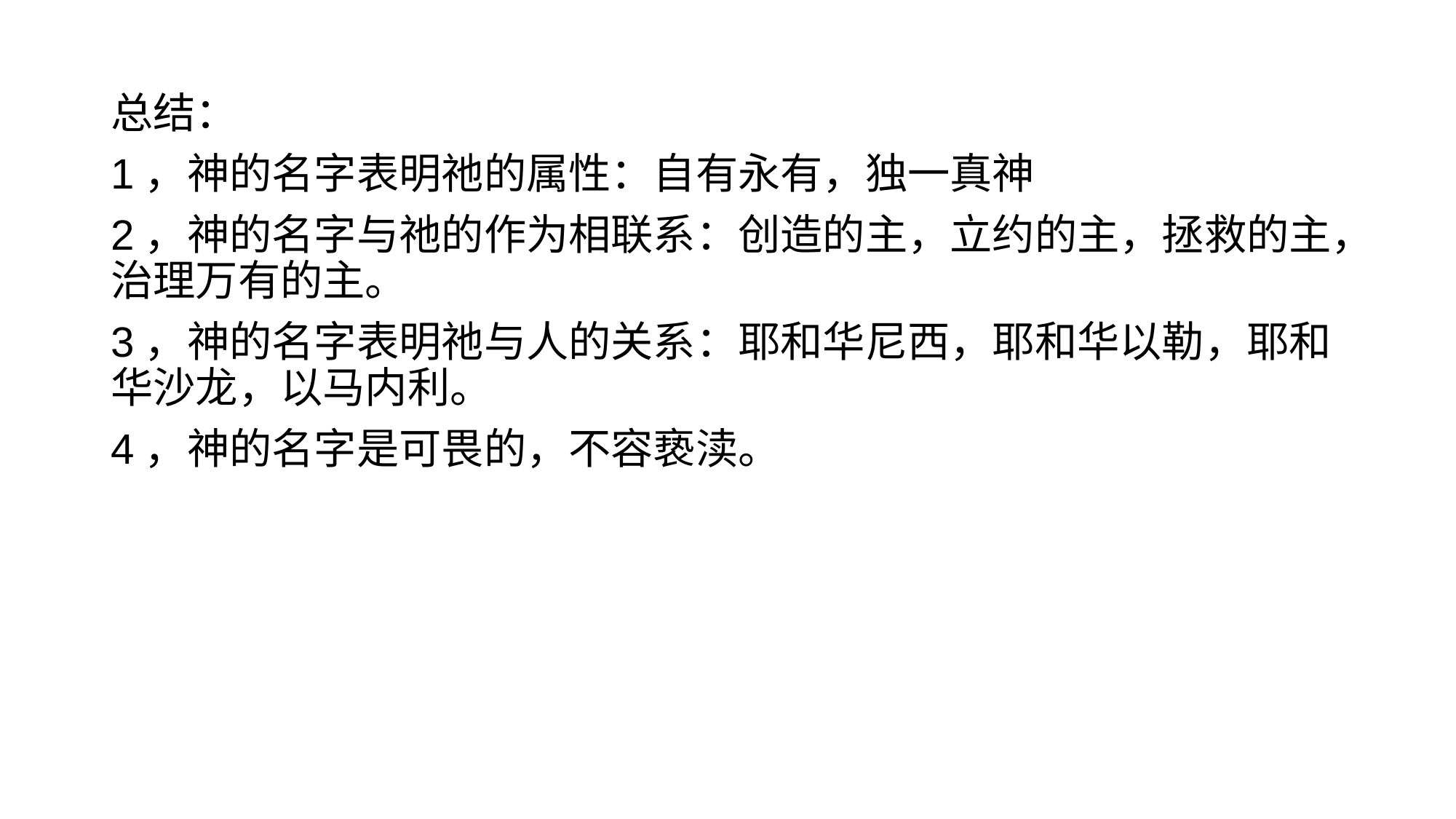

总结：
1，神的名字表明祂的属性：自有永有，独一真神
2，神的名字与祂的作为相联系：创造的主，立约的主，拯救的主，治理万有的主。
3，神的名字表明祂与人的关系：耶和华尼西，耶和华以勒，耶和华沙龙，以马内利。
4，神的名字是可畏的，不容亵渎。